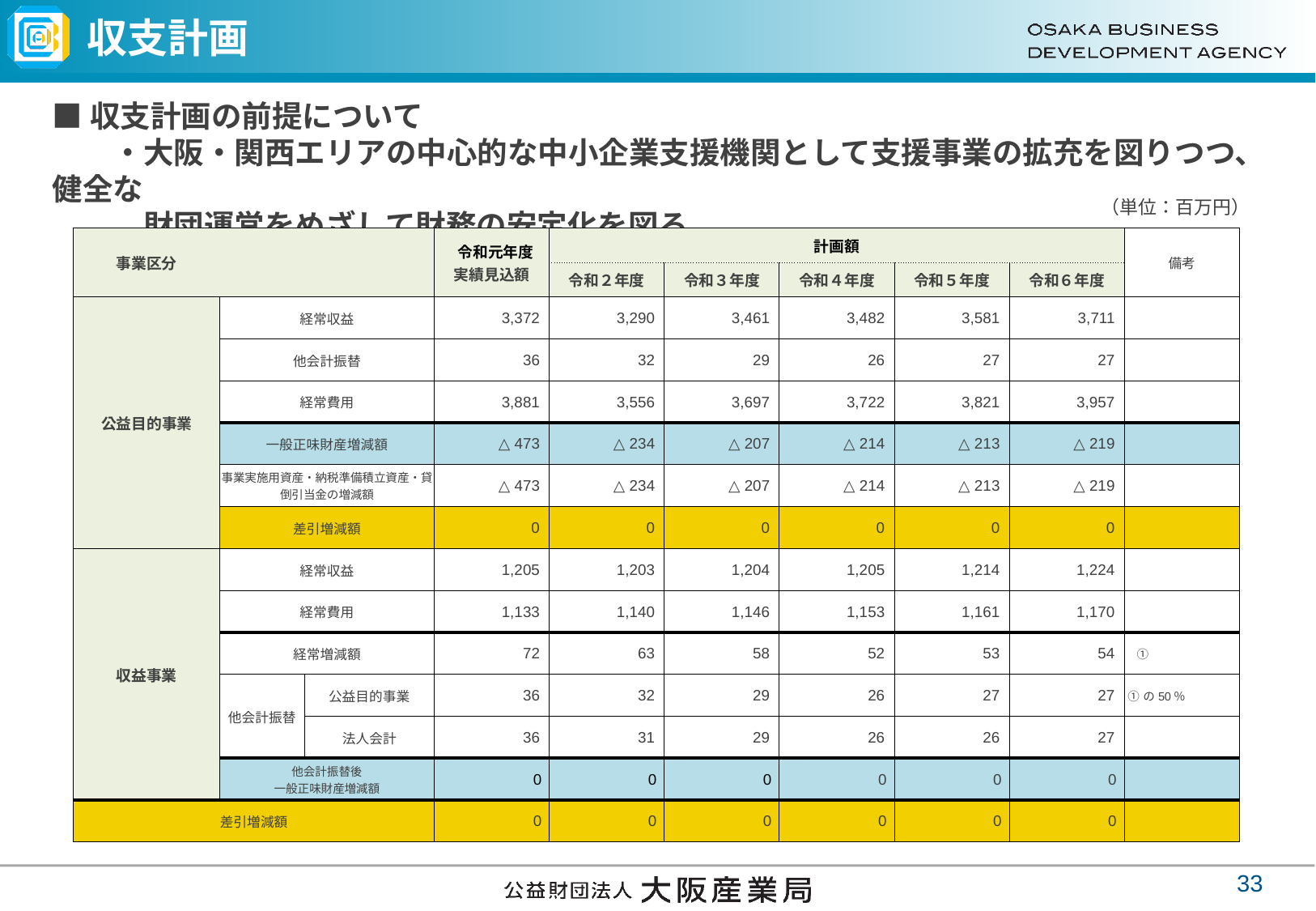

# 収支計画
■収支計画の前提について
　　・大阪・関西エリアの中心的な中小企業支援機関として支援事業の拡充を図りつつ、健全な
　　　財団運営をめざして財務の安定化を図る。
（単位：百万円）
| 事業区分 |  |  | 令和元年度 | 計画額 |  |  |  |  | 備考 |
| --- | --- | --- | --- | --- | --- | --- | --- | --- | --- |
|  |  |  | 実績見込額 | 令和２年度 | 令和３年度 | 令和４年度 | 令和５年度 | 令和６年度 |  |
| 公益目的事業 | 経常収益 |  | 3,372 | 3,290 | 3,461 | 3,482 | 3,581 | 3,711 |  |
|  | 他会計振替 |  | 36 | 32 | 29 | 26 | 27 | 27 |  |
|  | 経常費用 |  | 3,881 | 3,556 | 3,697 | 3,722 | 3,821 | 3,957 |  |
|  | 一般正味財産増減額 |  | △ 473 | △ 234 | △ 207 | △ 214 | △ 213 | △ 219 |  |
|  | 事業実施用資産・納税準備積立資産・貸倒引当金の増減額 |  | △ 473 | △ 234 | △ 207 | △ 214 | △ 213 | △ 219 |  |
|  | 差引増減額 |  | 0 | 0 | 0 | 0 | 0 | 0 |  |
| 収益事業 | 経常収益 |  | 1,205 | 1,203 | 1,204 | 1,205 | 1,214 | 1,224 |  |
|  | 経常費用 |  | 1,133 | 1,140 | 1,146 | 1,153 | 1,161 | 1,170 |  |
|  | 経常増減額 |  | 72 | 63 | 58 | 52 | 53 | 54 | ① |
|  | 他会計振替 | 公益目的事業 | 36 | 32 | 29 | 26 | 27 | 27 | ①の50％ |
|  |  | 法人会計 | 36 | 31 | 29 | 26 | 26 | 27 |  |
|  | 他会計振替後 一般正味財産増減額 |  | 0 | 0 | 0 | 0 | 0 | 0 |  |
| 差引増減額 |  |  | 0 | 0 | 0 | 0 | 0 | 0 |  |
33